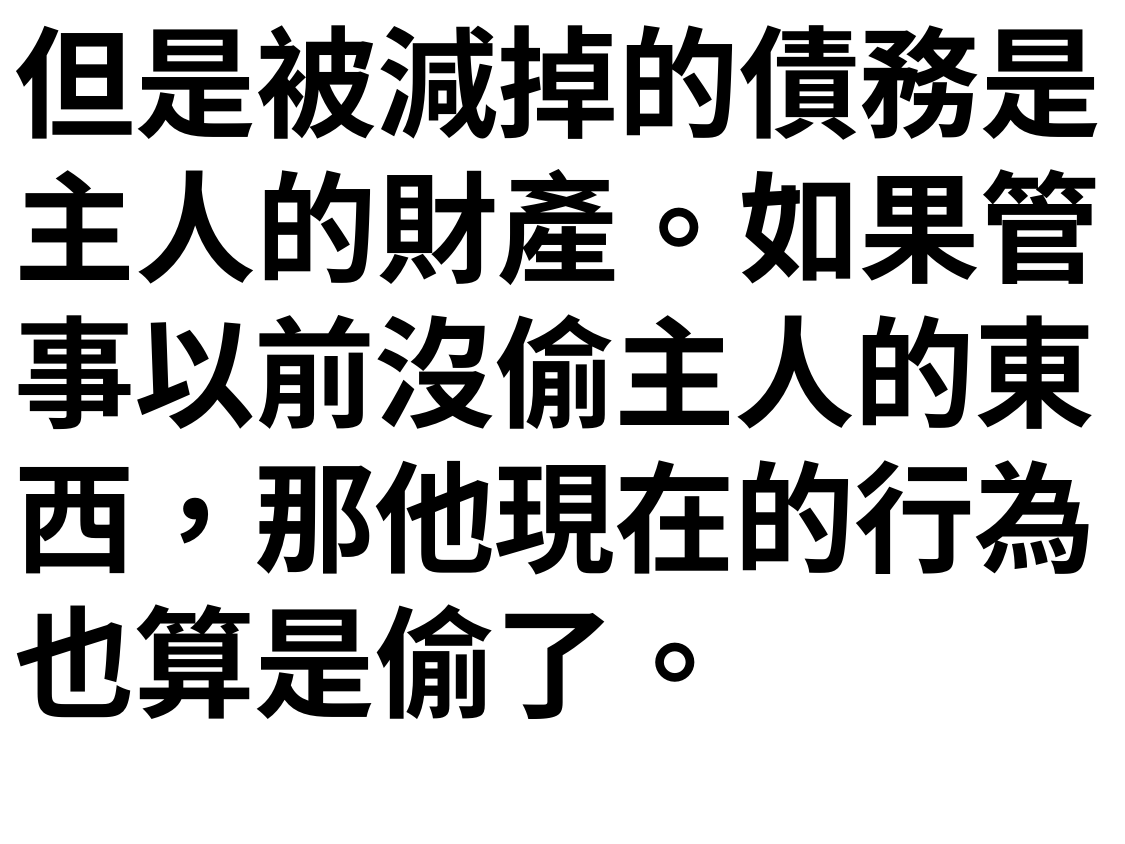

但是被減掉的債務是主人的財產。如果管事以前沒偷主人的東西，那他現在的行為也算是偷了。